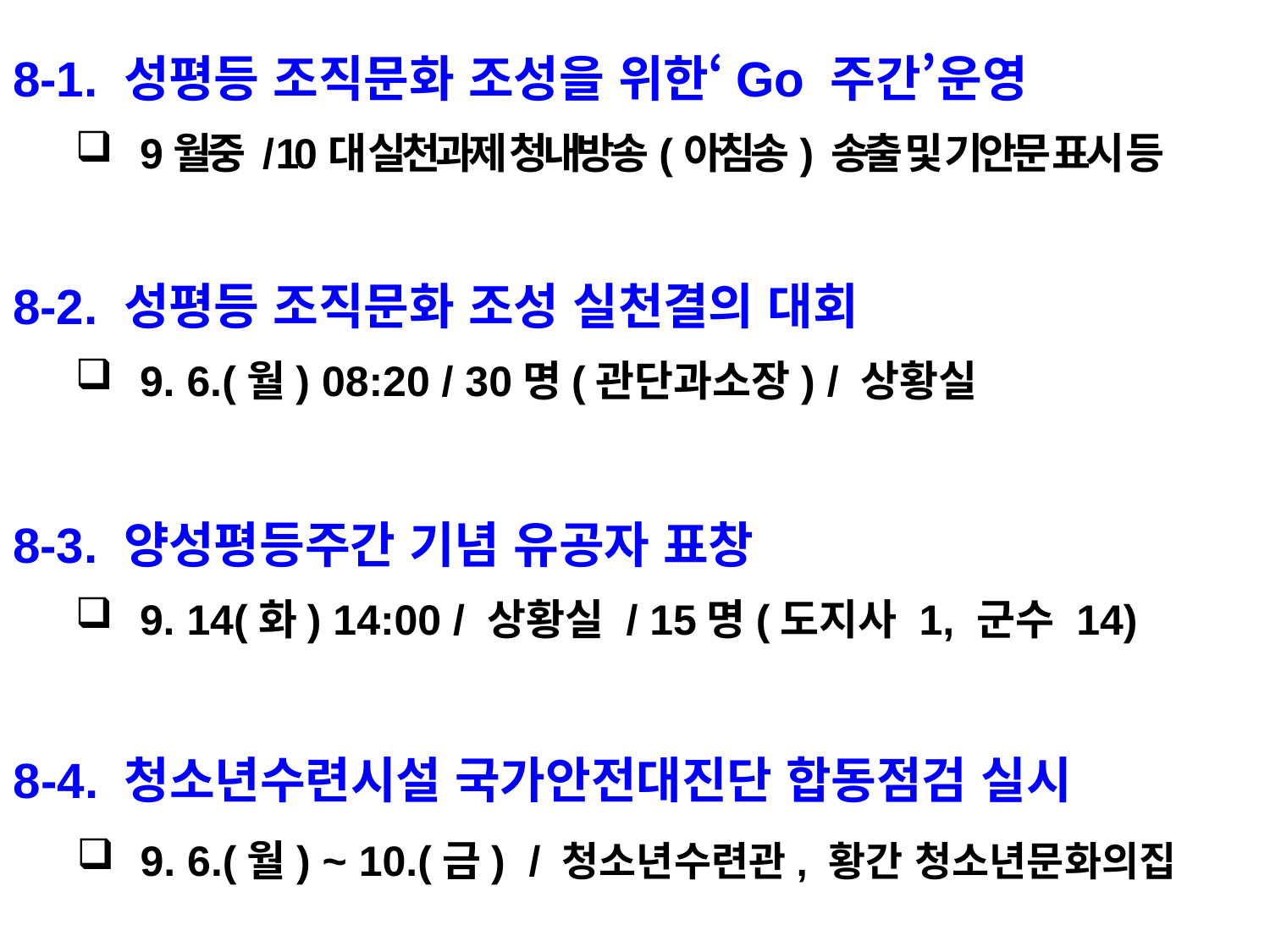

8-1. 성평등 조직문화 조성을 위한‘Go 주간’운영
9월중 / 10대 실천과제 청내방송(아침송) 송출 및 기안문 표시 등

양성평등지원사업 공모 및 부서 적격성 심사 등
8-2. 성평등 조직문화 조성 실천결의 대회
9. 6.(월) 08:20 / 30명(관단과소장) / 상황실

8-3. 양성평등주간 기념 유공자 표창
9. 14(화) 14:00 / 상황실 / 15명(도지사 1, 군수 14)
8-4. 청소년수련시설 국가안전대진단 합동점검 실시
9. 6.(월) ~ 10.(금)  / 청소년수련관, 황간 청소년문화의집